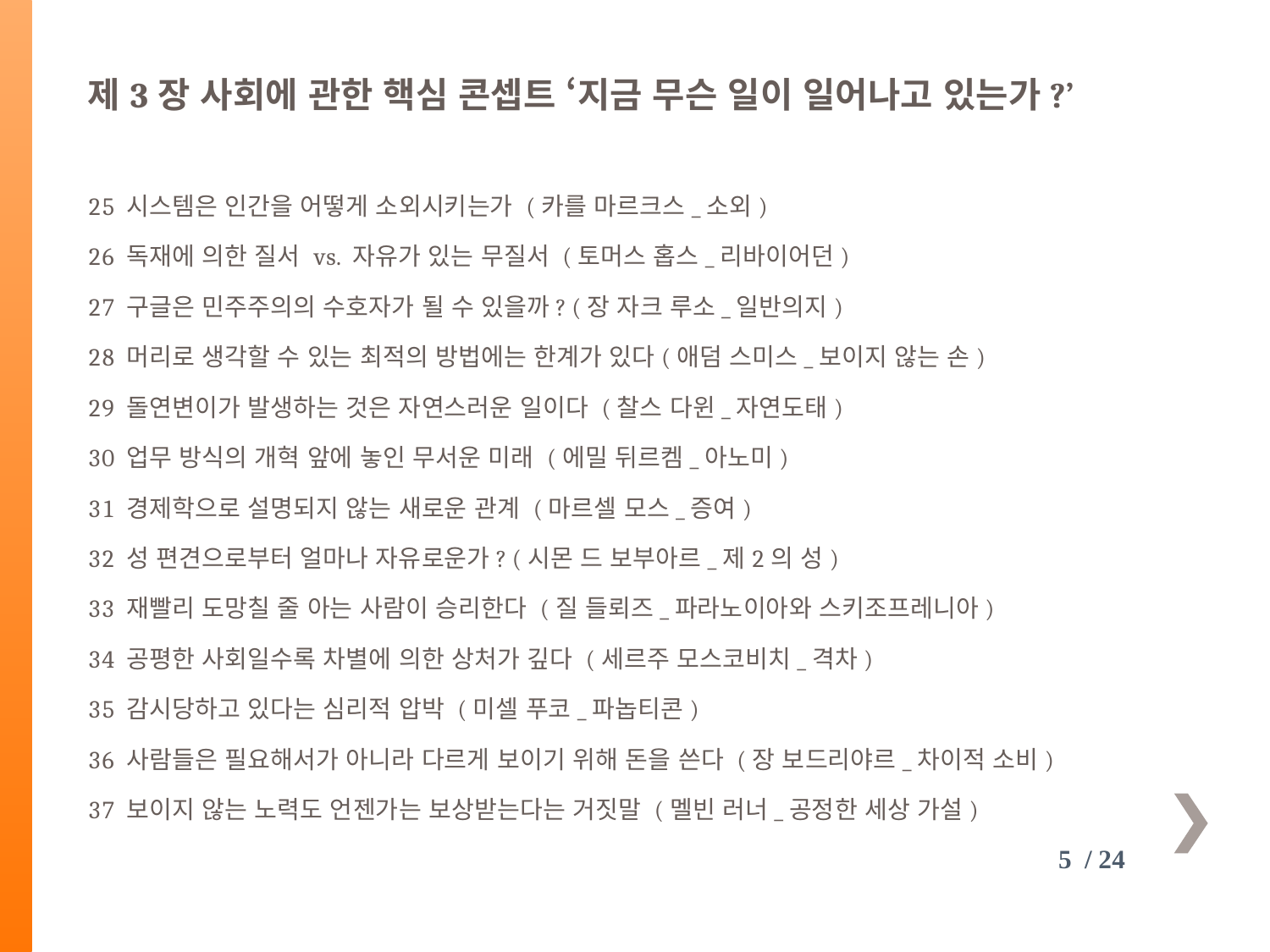

제3장 사회에 관한 핵심 콘셉트 ‘지금 무슨 일이 일어나고 있는가?’
25 시스템은 인간을 어떻게 소외시키는가 (카를 마르크스_소외)
26 독재에 의한 질서 vs. 자유가 있는 무질서 (토머스 홉스_리바이어던)
27 구글은 민주주의의 수호자가 될 수 있을까? (장 자크 루소_일반의지)
28 머리로 생각할 수 있는 최적의 방법에는 한계가 있다(애덤 스미스_보이지 않는 손)
29 돌연변이가 발생하는 것은 자연스러운 일이다 (찰스 다윈_자연도태)
30 업무 방식의 개혁 앞에 놓인 무서운 미래 (에밀 뒤르켐_아노미)
31 경제학으로 설명되지 않는 새로운 관계 (마르셀 모스_증여)
32 성 편견으로부터 얼마나 자유로운가? (시몬 드 보부아르_제2의 성)
33 재빨리 도망칠 줄 아는 사람이 승리한다 (질 들뢰즈_파라노이아와 스키조프레니아)
34 공평한 사회일수록 차별에 의한 상처가 깊다 (세르주 모스코비치_격차)
35 감시당하고 있다는 심리적 압박 (미셀 푸코_파놉티콘)
36 사람들은 필요해서가 아니라 다르게 보이기 위해 돈을 쓴다 (장 보드리야르_차이적 소비)
37 보이지 않는 노력도 언젠가는 보상받는다는 거짓말 (멜빈 러너_공정한 세상 가설)
5  / 24